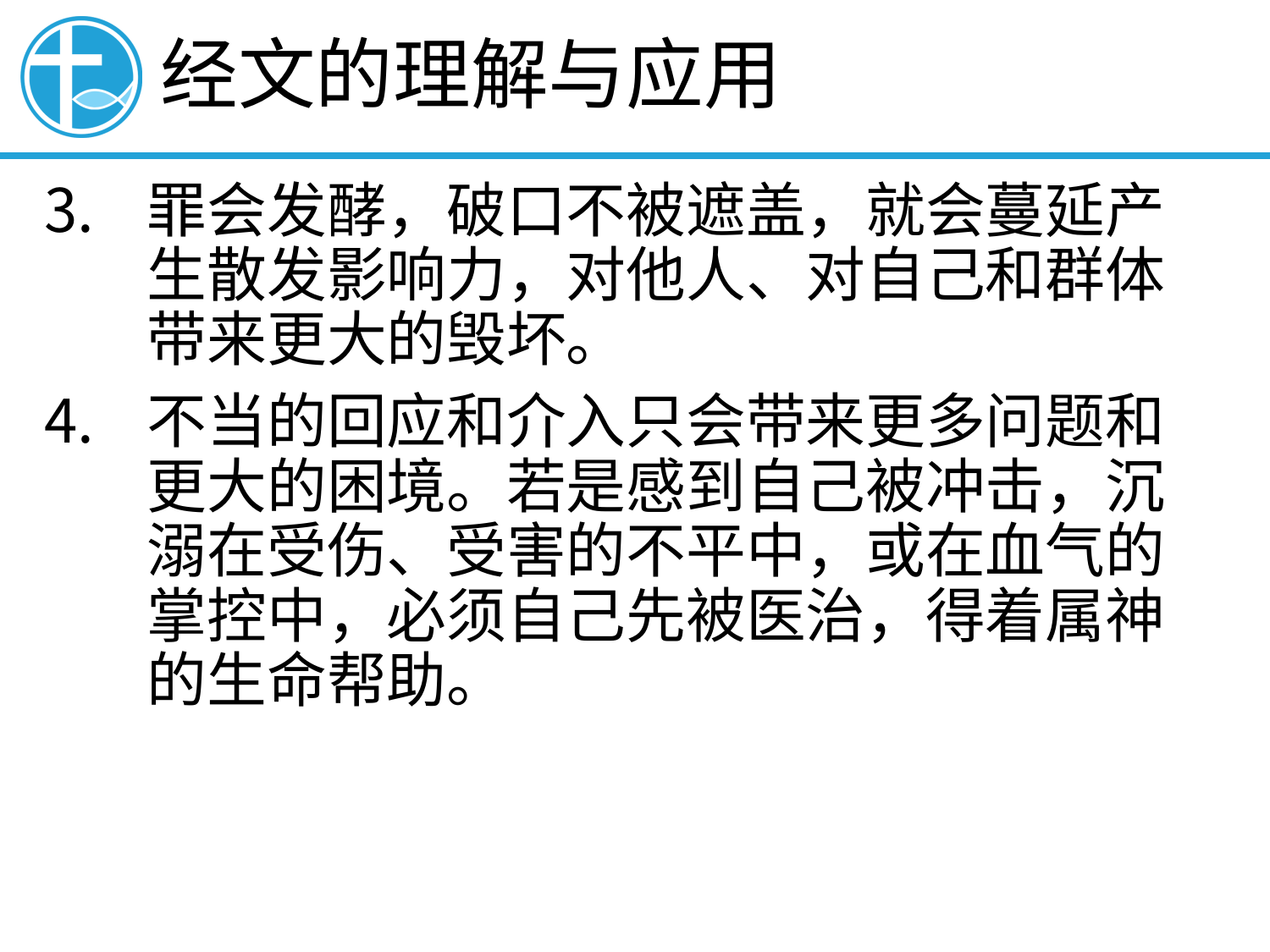

# 经文的理解与应用
罪会发酵，破口不被遮盖，就会蔓延产生散发影响力，对他人、对自己和群体带来更大的毁坏。
不当的回应和介入只会带来更多问题和更大的困境。若是感到自己被冲击，沉溺在受伤、受害的不平中，或在血气的掌控中，必须自己先被医治，得着属神的生命帮助。